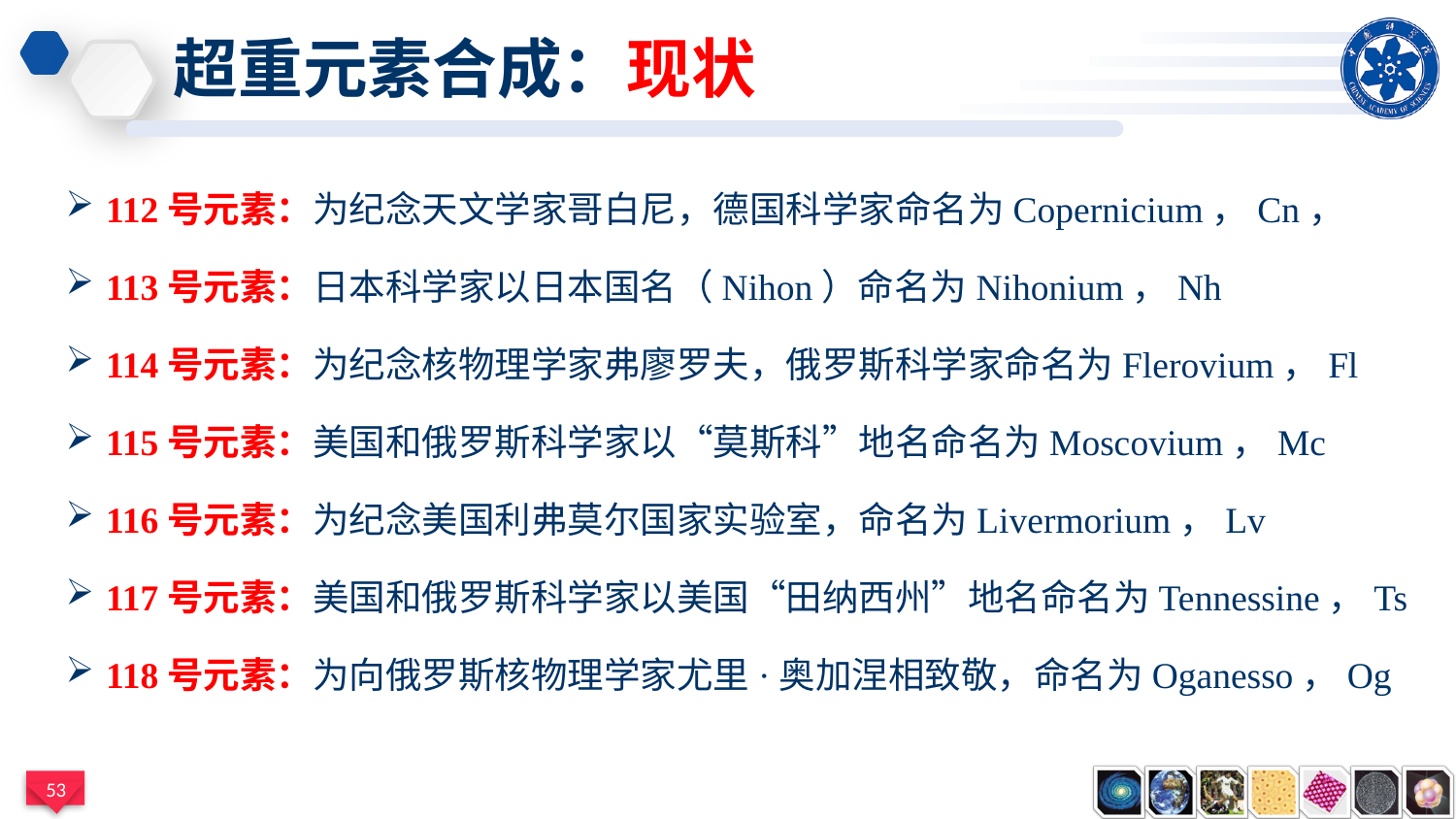

# 超重元素合成：现状
112号元素：为纪念天文学家哥白尼，德国科学家命名为Copernicium，Cn，
113号元素：日本科学家以日本国名（Nihon）命名为Nihonium，Nh
114号元素：为纪念核物理学家弗廖罗夫，俄罗斯科学家命名为Flerovium，Fl
115号元素：美国和俄罗斯科学家以“莫斯科”地名命名为Moscovium，Mc
116号元素：为纪念美国利弗莫尔国家实验室，命名为Livermorium，Lv
117号元素：美国和俄罗斯科学家以美国“田纳西州”地名命名为Tennessine，Ts
118号元素：为向俄罗斯核物理学家尤里·奥加涅相致敬，命名为Oganesso，Og